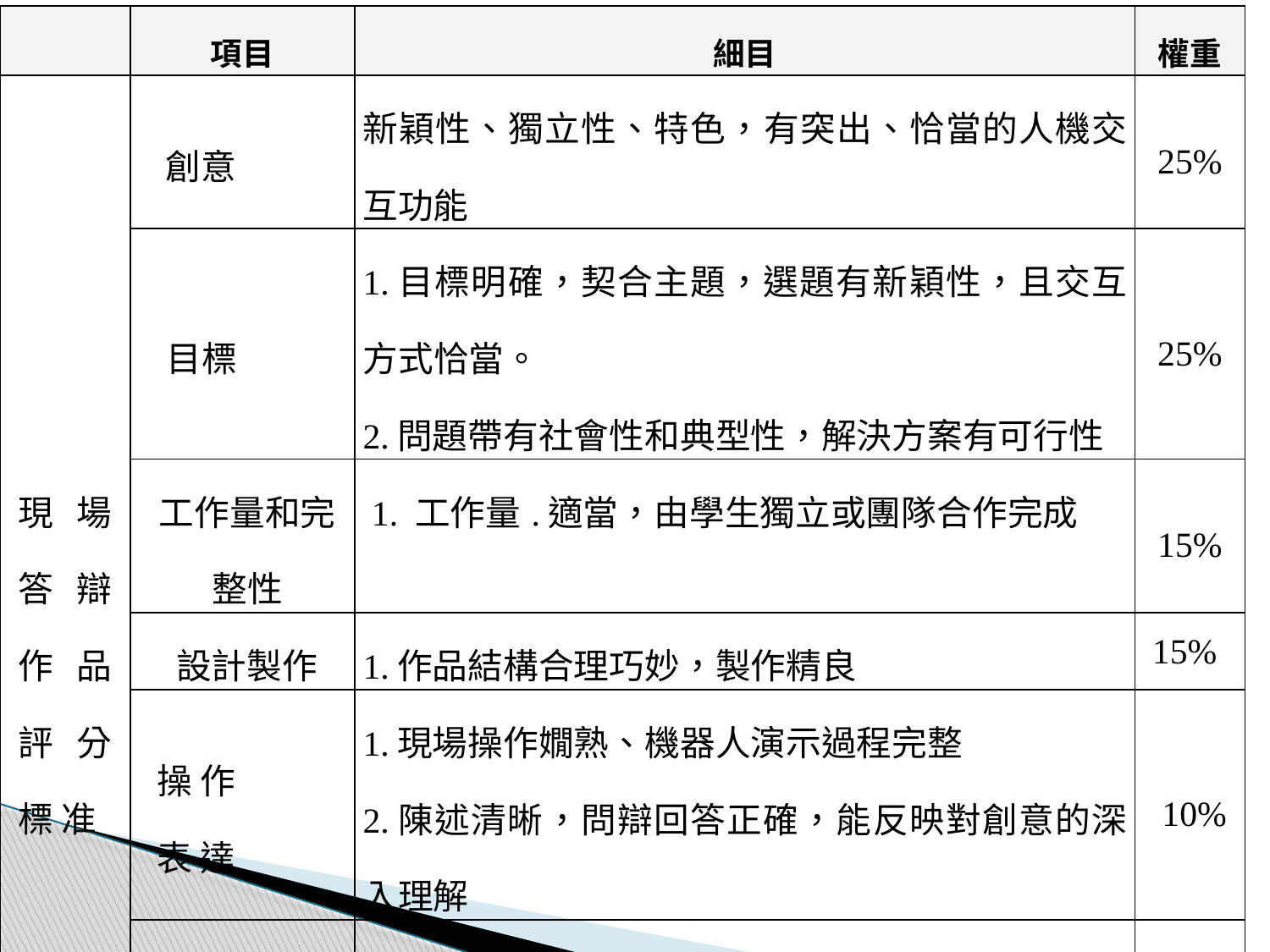

|  | 項目 | 細目 | 權重 |
| --- | --- | --- | --- |
| 現 場 答 辯 作 品 評 分 標 准 | 創意 | 新穎性、獨立性、特色，有突出、恰當的人機交互功能 | 25% |
|  | 目標 | 1.目標明確，契合主題，選題有新穎性，且交互方式恰當。 2.問題帶有社會性和典型性，解決方案有可行性 | 25% |
|  | 工作量和完整性 | 1. 工作量.適當，由學生獨立或團隊合作完成 | 15% |
|  | 設計製作 | 1.作品結構合理巧妙，製作精良 | 15% |
|  | 操 作 表 達 | 1.現場操作嫺熟、機器人演示過程完整 2.陳述清晰，問辯回答正確，能反映對創意的深入理解 | 10% |
|  | 精 神 團 隊 | 1.團隊分工明確，各司其職，團結協作 2.專案成果由團隊集體合作完成 | 10% |